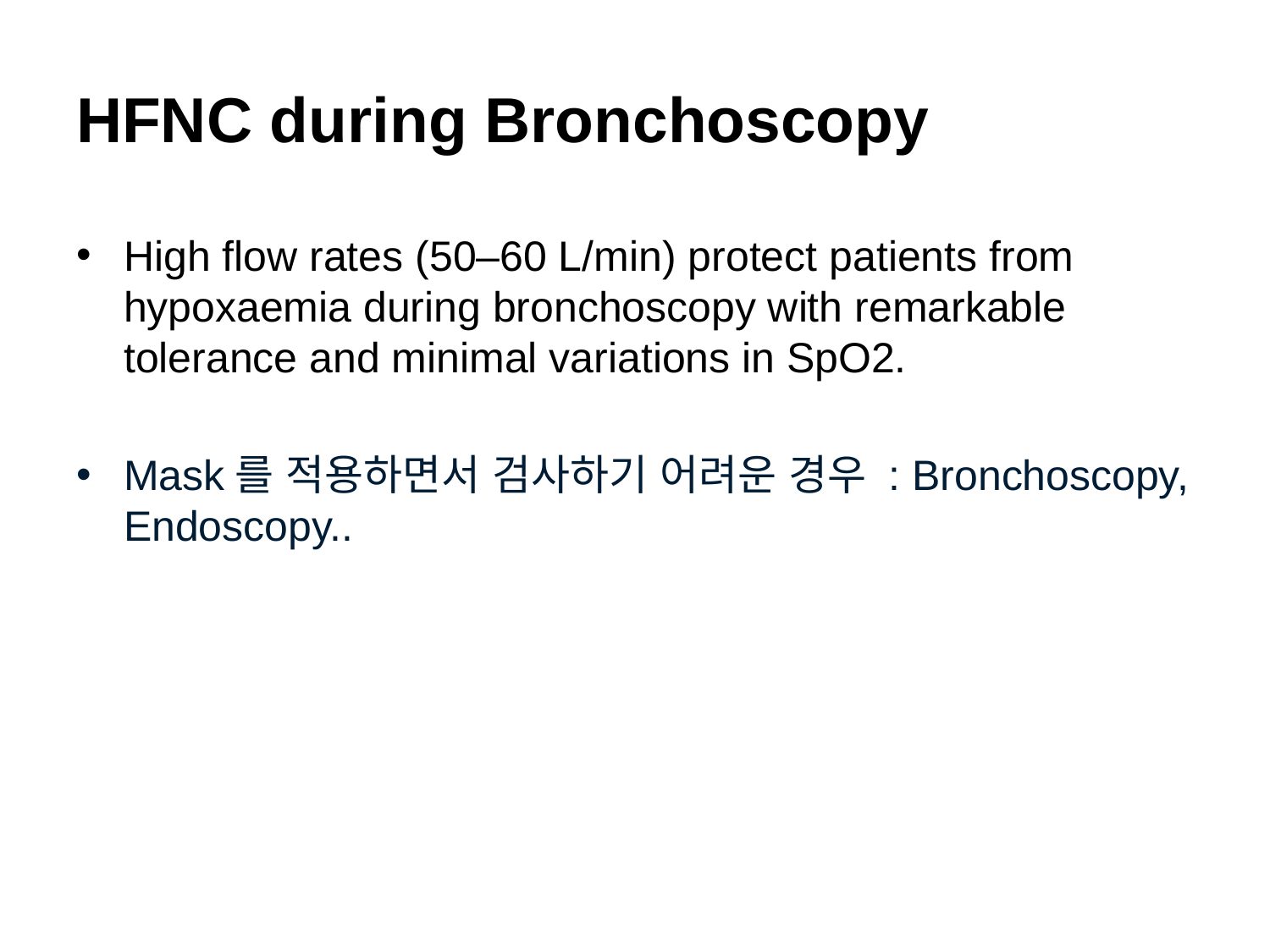

# HFNC during Bronchoscopy
High flow rates (50–60 L/min) protect patients from hypoxaemia during bronchoscopy with remarkable tolerance and minimal variations in SpO2.

Mask를 적용하면서 검사하기 어려운 경우 : Bronchoscopy, Endoscopy..